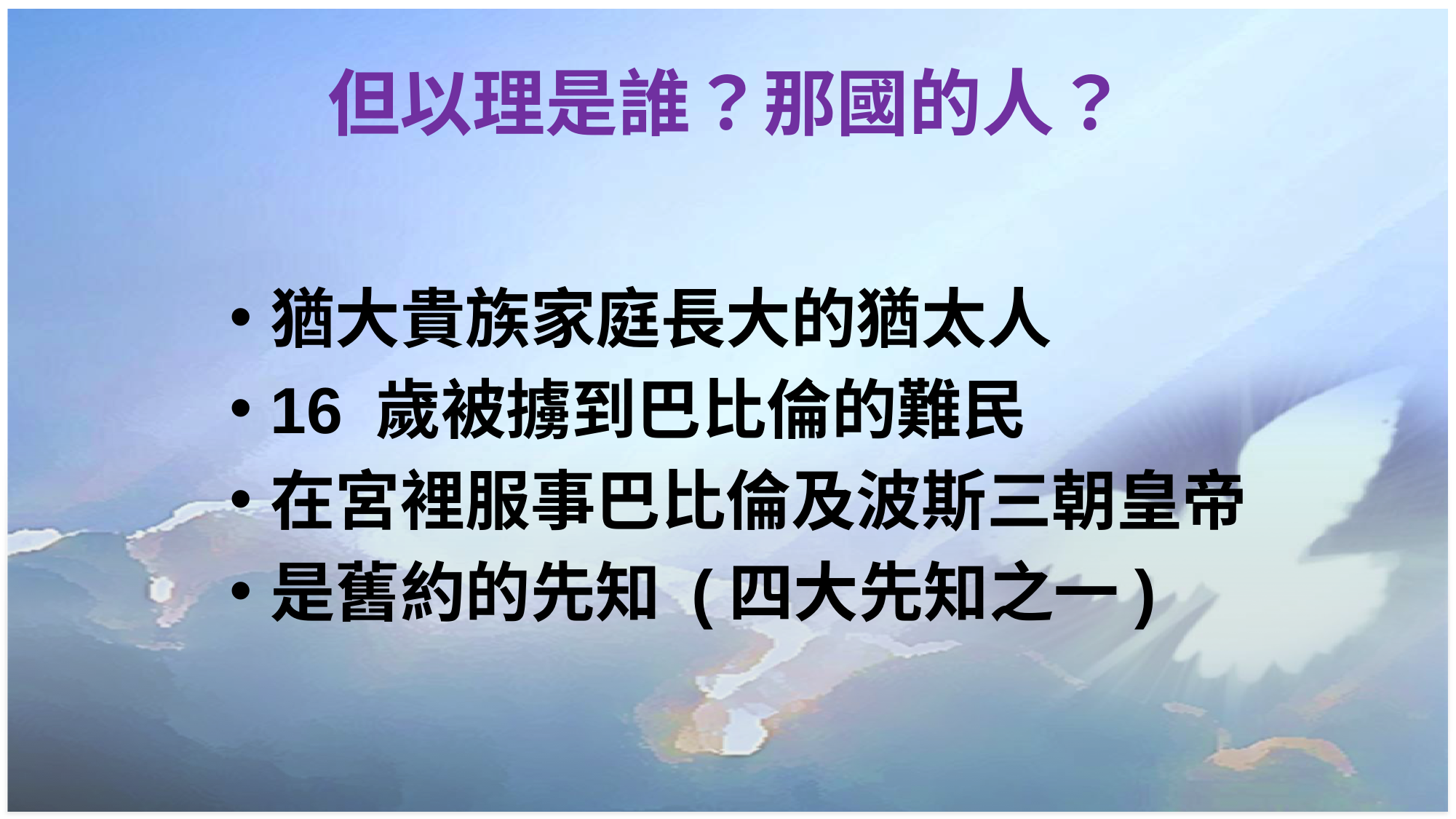

# 但以理是誰？那國的人？

猶大貴族家庭長大的猶太人
16 歲被擄到巴比倫的難民
在宮裡服事巴比倫及波斯三朝皇帝
是舊約的先知 (四大先知之一)